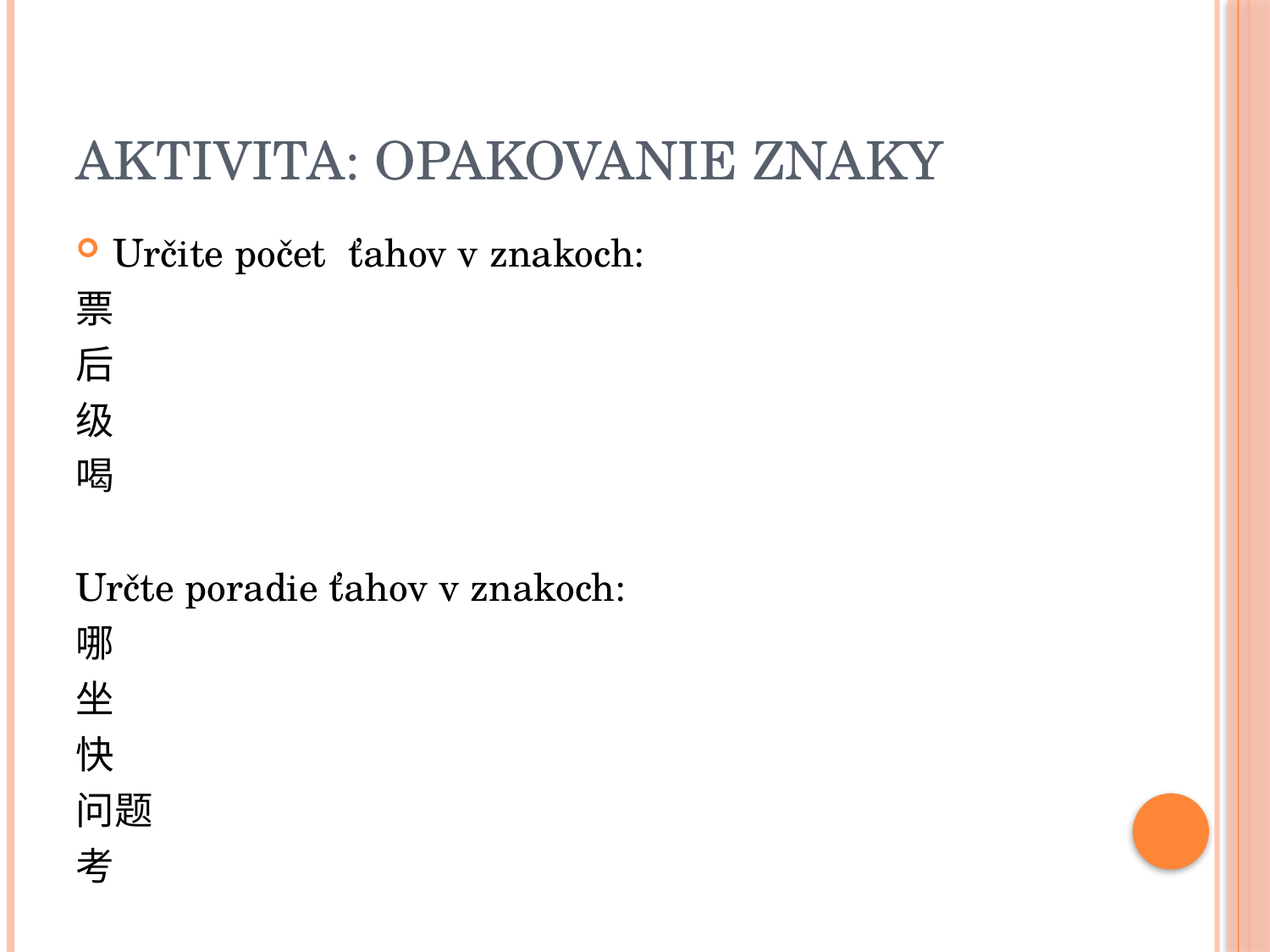

# Aktivita: opakovanie znaky
Určite počet  ťahov v znakoch:
票
后
级
喝

Určte poradie ťahov v znakoch:
哪
坐
快
问题
考